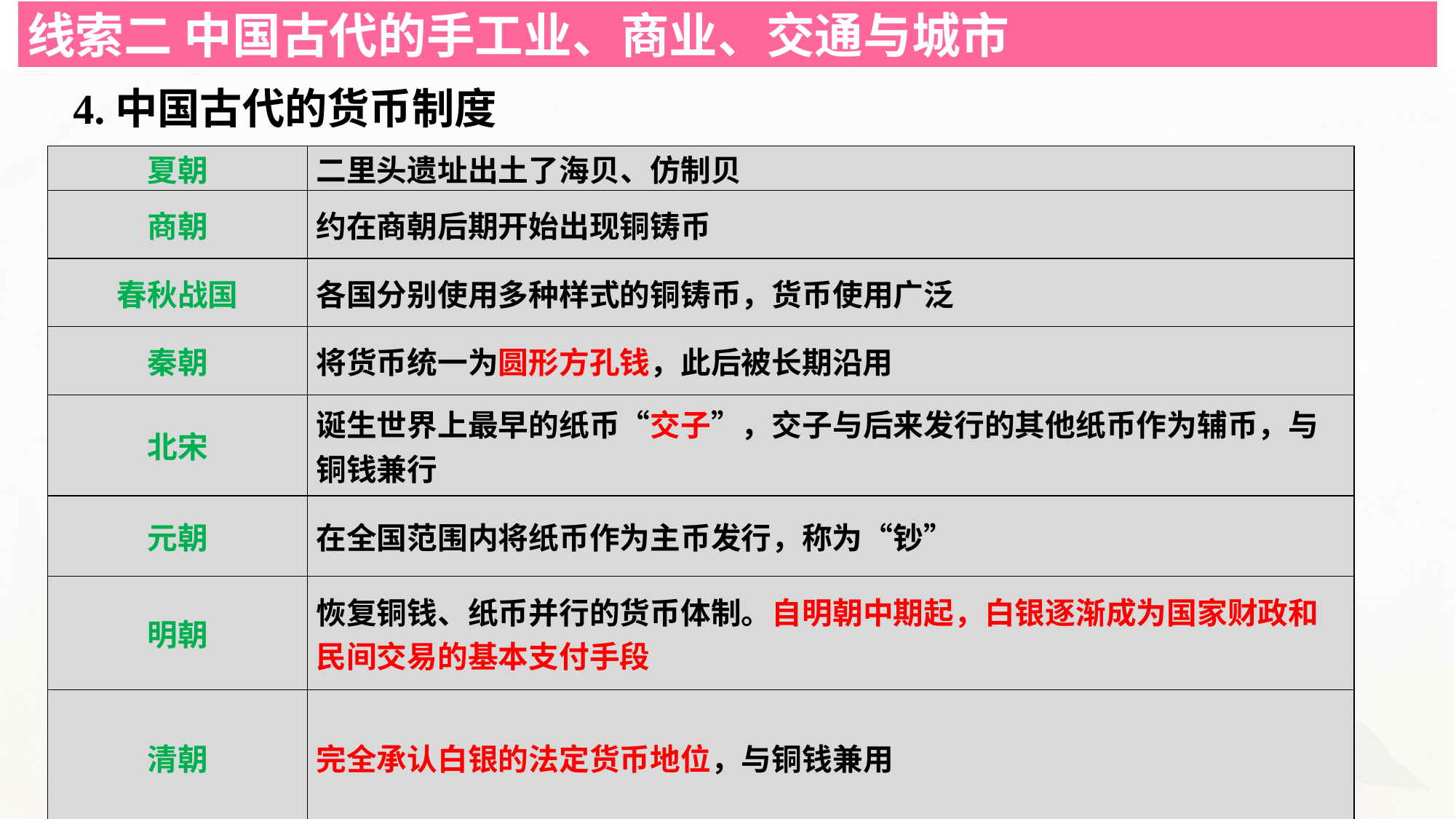

线索二 中国古代的手工业、商业、交通与城市
4.中国古代的货币制度
| 夏朝 | 二里头遗址出土了海贝、仿制贝 |
| --- | --- |
| 商朝 | 约在商朝后期开始出现铜铸币 |
| 春秋战国 | 各国分别使用多种样式的铜铸币，货币使用广泛 |
| 秦朝 | 将货币统一为圆形方孔钱，此后被长期沿用 |
| 北宋 | 诞生世界上最早的纸币“交子”，交子与后来发行的其他纸币作为辅币，与铜钱兼行 |
| 元朝 | 在全国范围内将纸币作为主币发行，称为“钞” |
| 明朝 | 恢复铜钱、纸币并行的货币体制。自明朝中期起，白银逐渐成为国家财政和民间交易的基本支付手段 |
| 清朝 | 完全承认白银的法定货币地位，与铜钱兼用 |